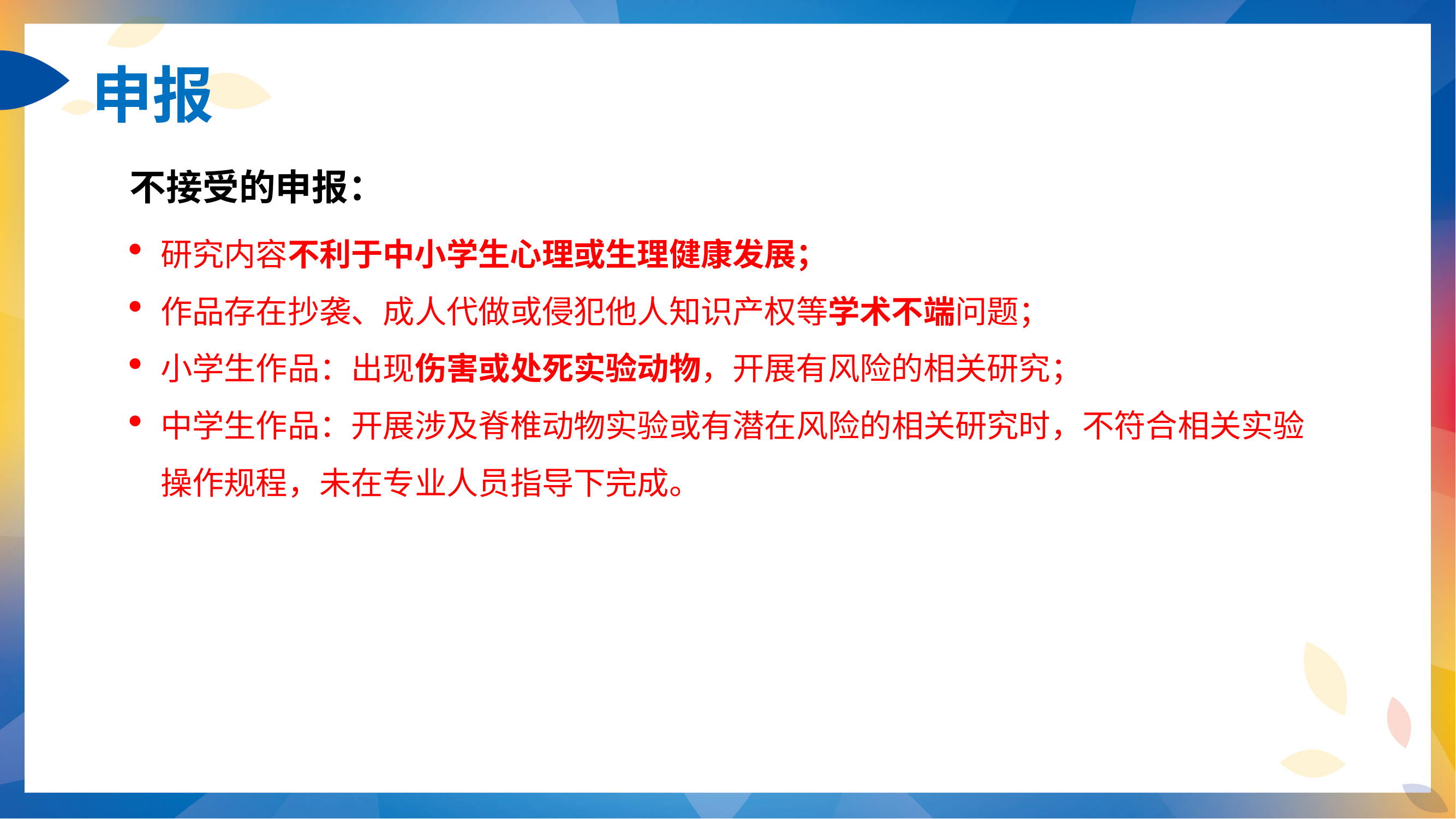

申报
不接受的申报：
研究内容不利于中小学生心理或生理健康发展；
作品存在抄袭、成人代做或侵犯他人知识产权等学术不端问题；
小学生作品：出现伤害或处死实验动物，开展有风险的相关研究；
中学生作品：开展涉及脊椎动物实验或有潜在风险的相关研究时，不符合相关实验操作规程，未在专业人员指导下完成。